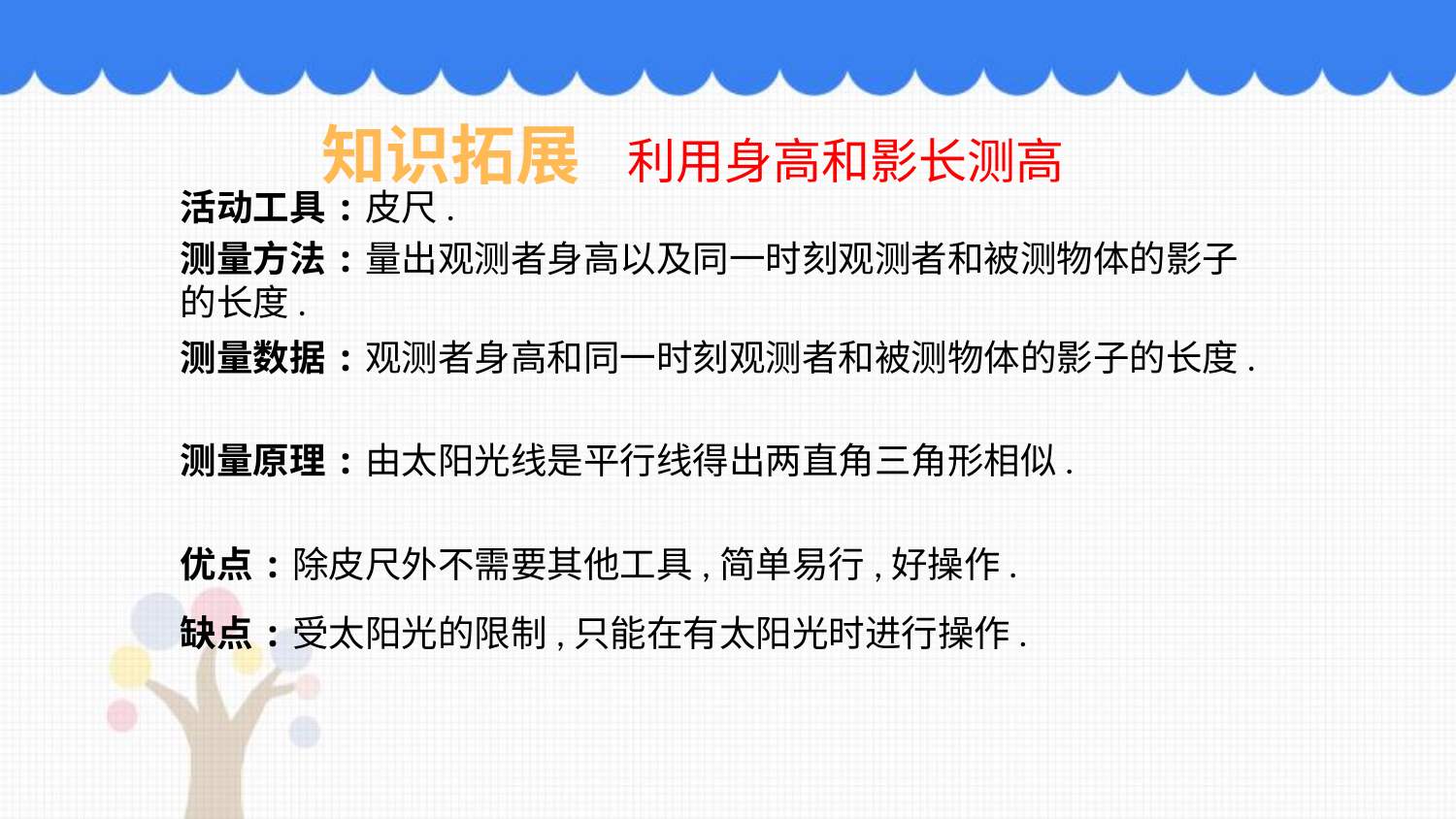

知识拓展
利用身高和影长测高
活动工具:皮尺.
测量方法:量出观测者身高以及同一时刻观测者和被测物体的影子的长度.
测量数据:观测者身高和同一时刻观测者和被测物体的影子的长度.
测量原理:由太阳光线是平行线得出两直角三角形相似.
优点:除皮尺外不需要其他工具,简单易行,好操作.
缺点:受太阳光的限制,只能在有太阳光时进行操作.